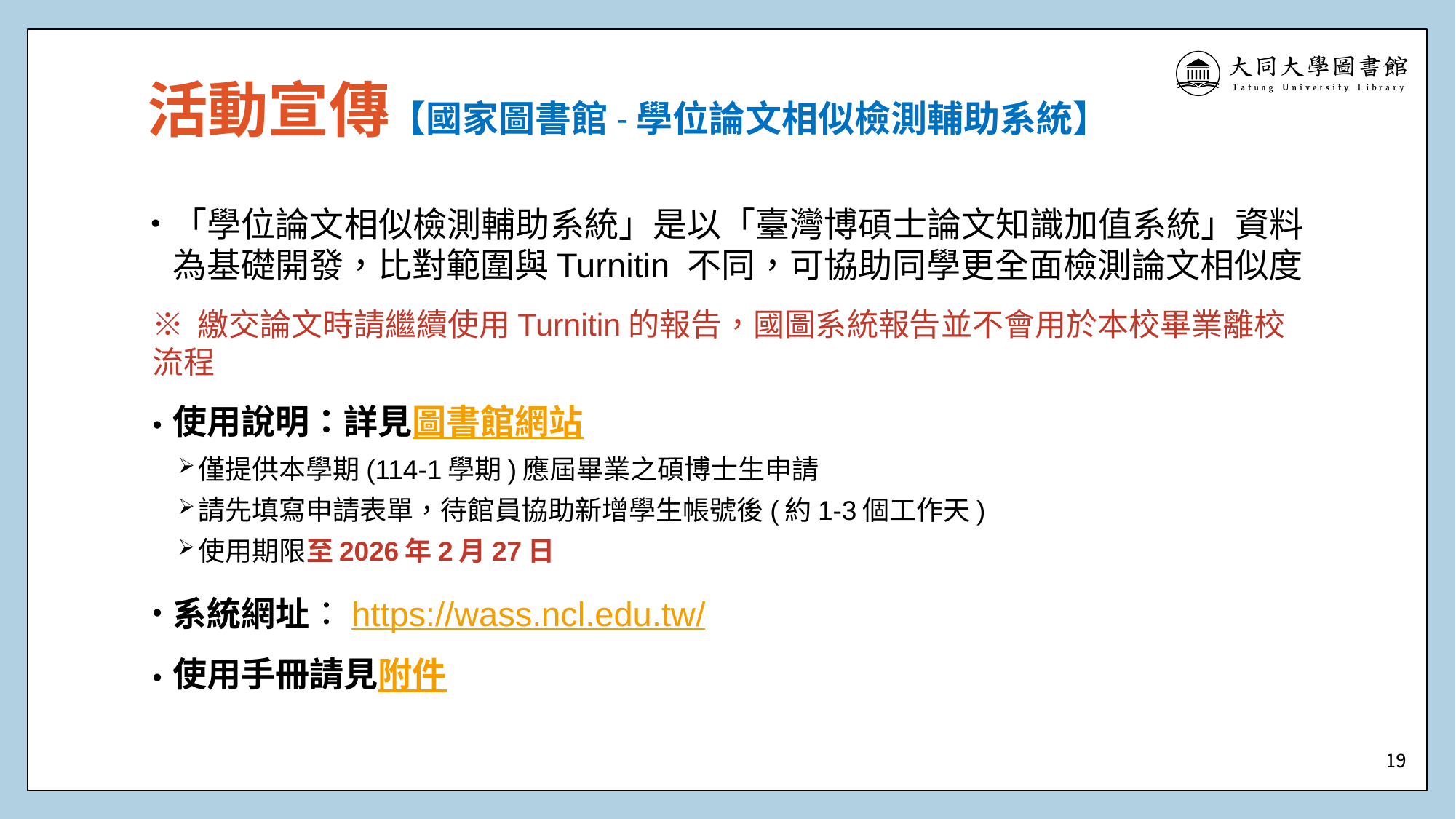

# 活動宣傳【國家圖書館-學位論文相似檢測輔助系統】
「學位論文相似檢測輔助系統」是以「臺灣博碩士論文知識加值系統」資料為基礎開發，比對範圍與Turnitin 不同，可協助同學更全面檢測論文相似度
※ 繳交論文時請繼續使用Turnitin的報告，國圖系統報告並不會用於本校畢業離校流程
使用說明：詳見圖書館網站
僅提供本學期(114-1學期)應屆畢業之碩博士生申請
請先填寫申請表單，待館員協助新增學生帳號後(約1-3個工作天)
使用期限至2026年2月27日
系統網址：https://wass.ncl.edu.tw/
使用手冊請見附件

19